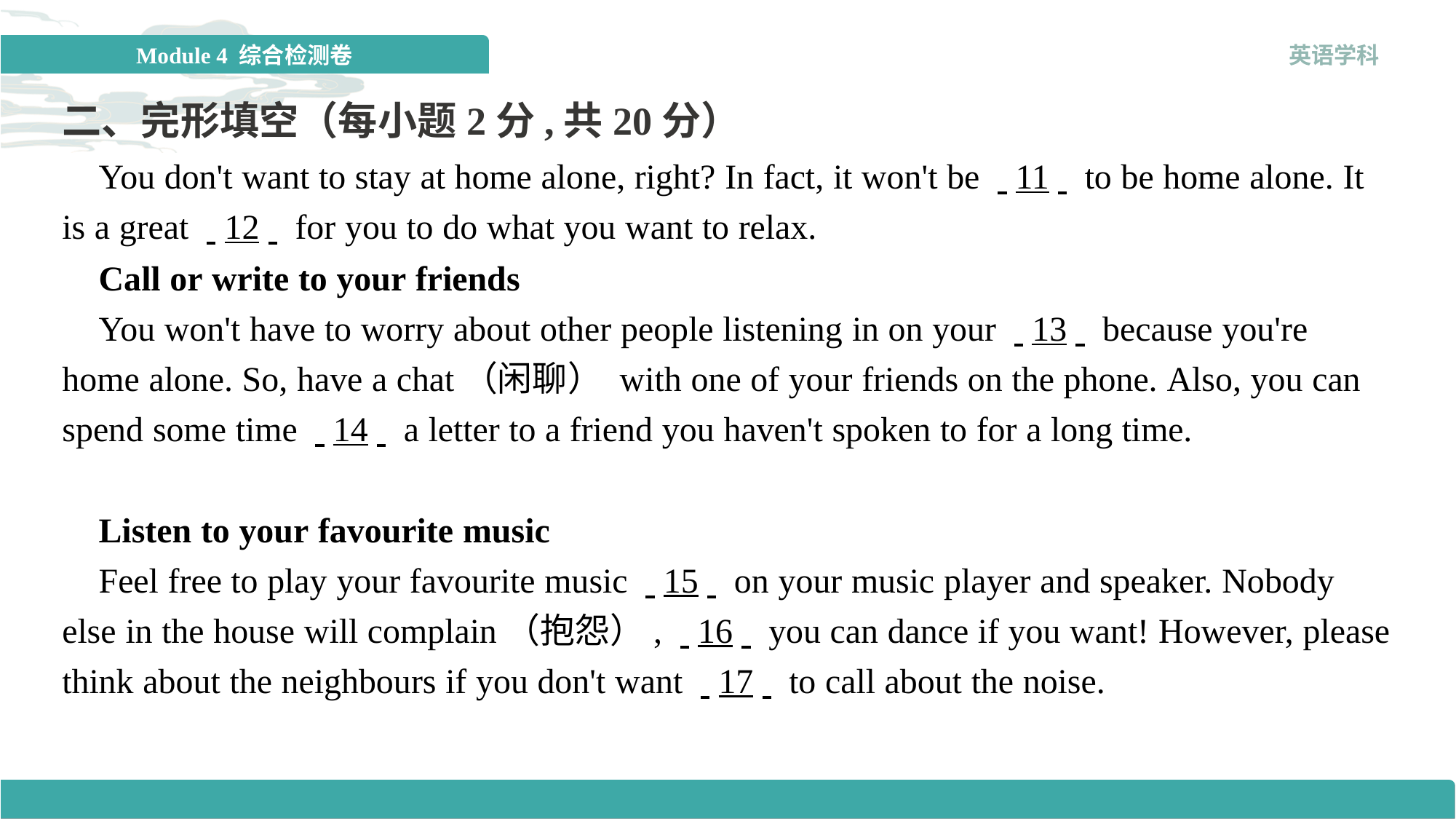

二、完形填空（每小题2分,共20分）
    You don't want to stay at home alone, right? In fact, it won't be . .11. . to be home alone. It is a great . .12. . for you to do what you want to relax.
    Call or write to your friends
    You won't have to worry about other people listening in on your . .13. . because you're home alone. So, have a chat（闲聊） with one of your friends on the phone. Also, you can spend some time . .14. . a letter to a friend you haven't spoken to for a long time.
    Listen to your favourite music
    Feel free to play your favourite music . .15. . on your music player and speaker. Nobody else in the house will complain（抱怨）, . .16. . you can dance if you want! However, please think about the neighbours if you don't want . .17. . to call about the noise.